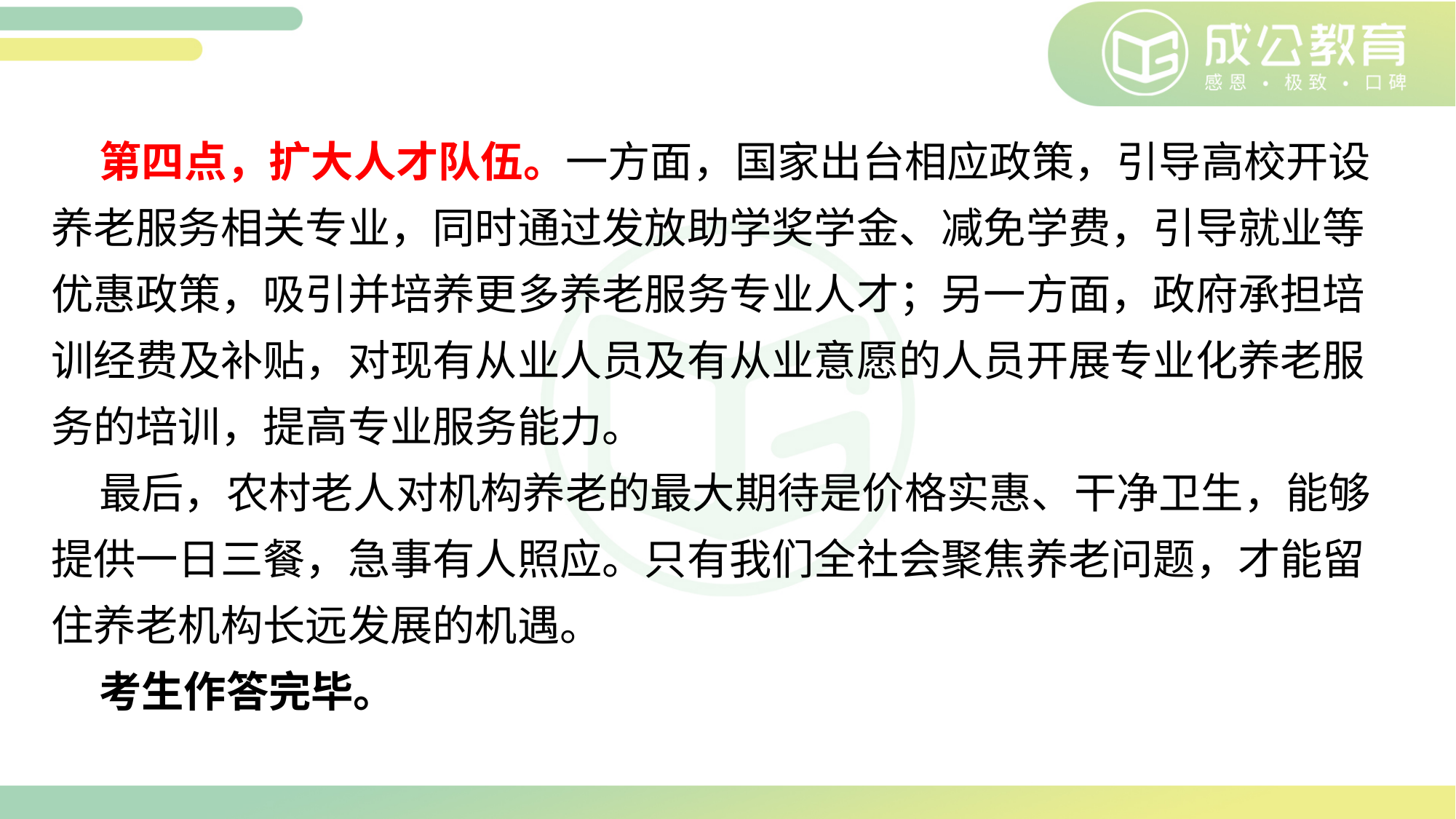

第四点，扩大人才队伍。一方面，国家出台相应政策，引导高校开设养老服务相关专业，同时通过发放助学奖学金、减免学费，引导就业等优惠政策，吸引并培养更多养老服务专业人才；另一方面，政府承担培训经费及补贴，对现有从业人员及有从业意愿的人员开展专业化养老服务的培训，提高专业服务能力。
    最后，农村老人对机构养老的最大期待是价格实惠、干净卫生，能够提供一日三餐，急事有人照应。只有我们全社会聚焦养老问题，才能留住养老机构长远发展的机遇。
    考生作答完毕。